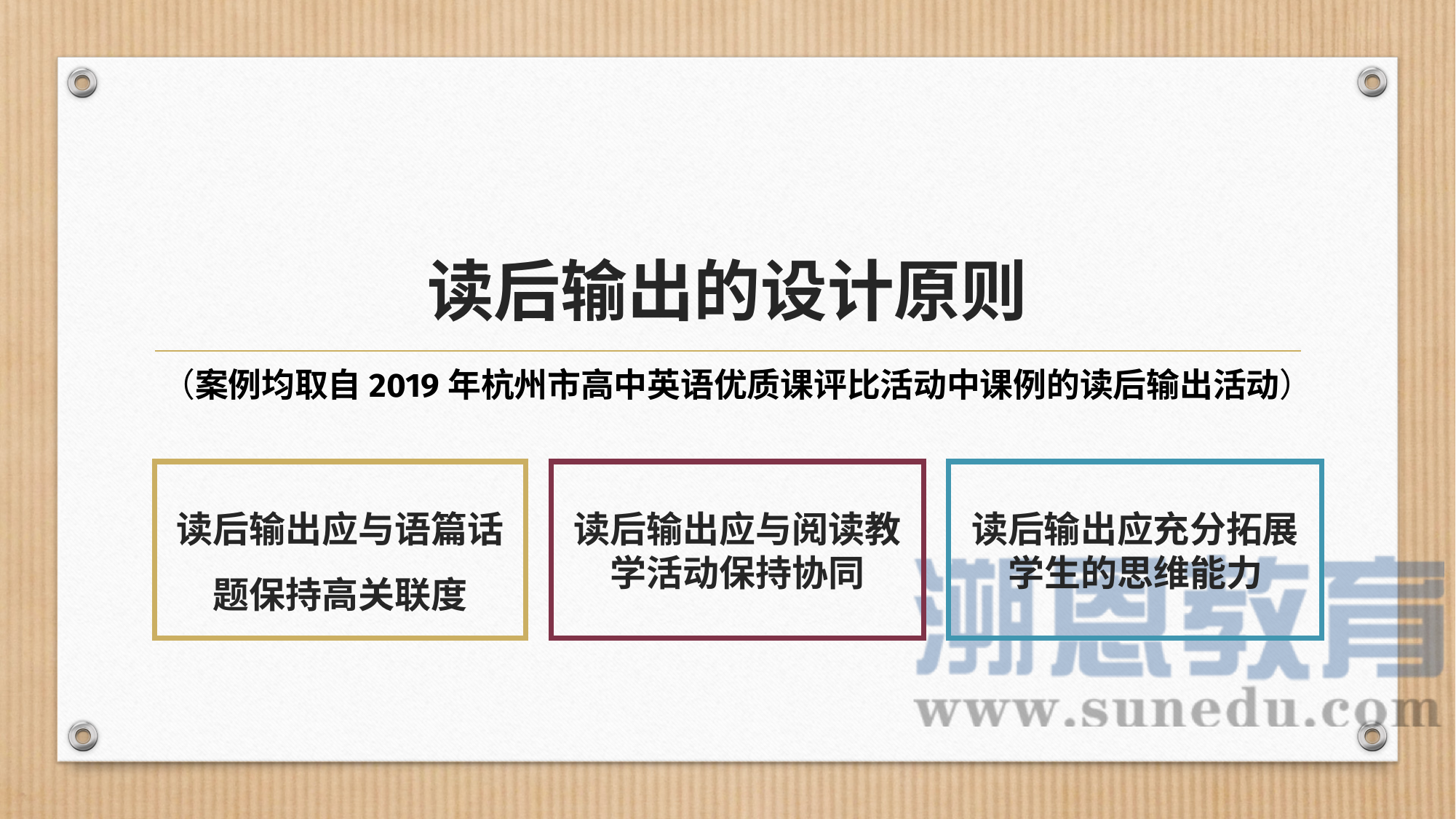

# 读后输出的设计原则
（案例均取自2019年杭州市高中英语优质课评比活动中课例的读后输出活动）
读后输出应与语篇话题保持高关联度
读后输出应与阅读教学活动保持协同
读后输出应充分拓展学生的思维能力